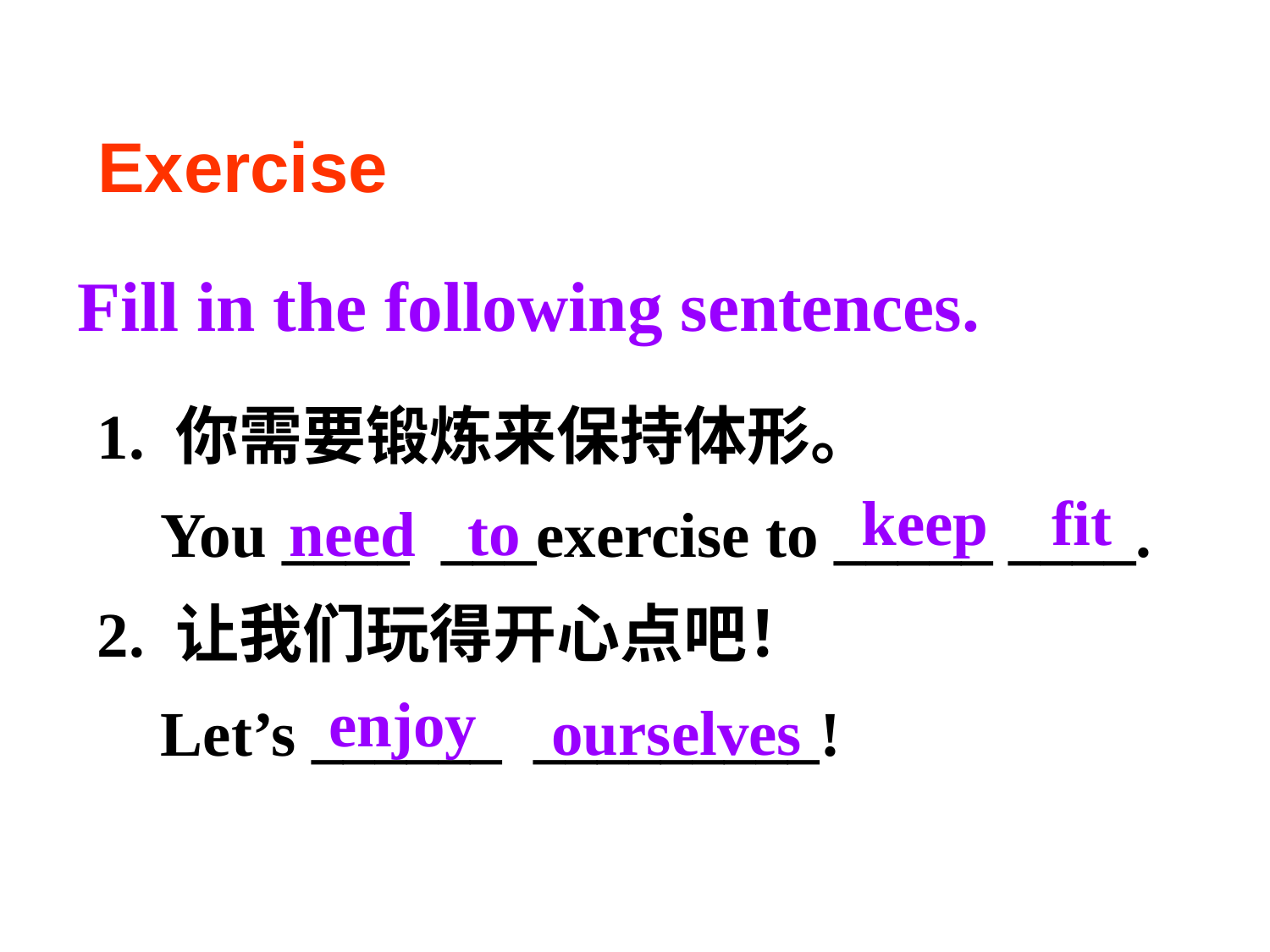

Exercise
# Fill in the following sentences.
1. 你需要锻炼来保持体形。
    You ____  ___exercise to _____ ____.
2. 让我们玩得开心点吧！
    Let’s ______  _________!
keep    fit
to
need
enjoy
ourselves